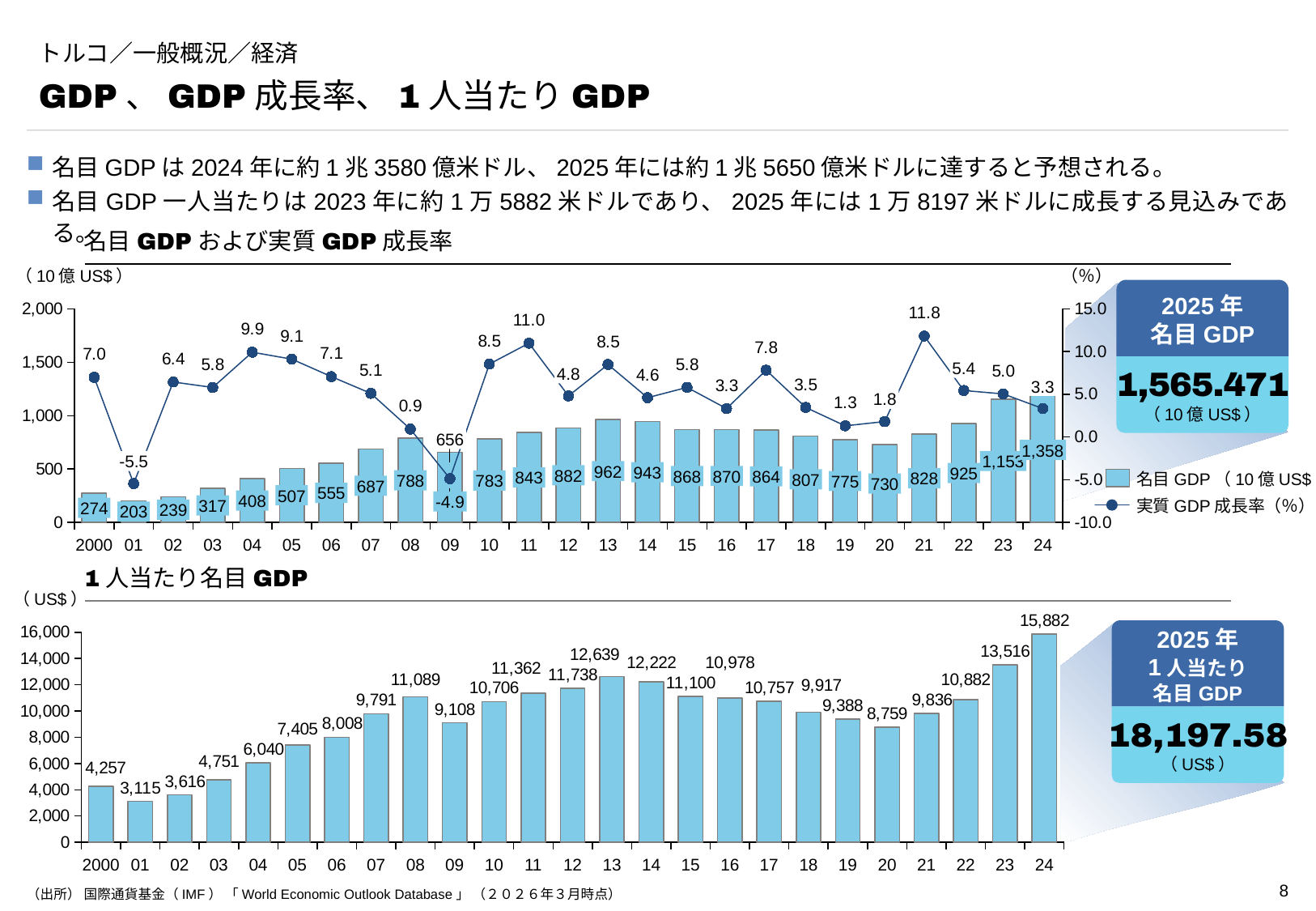

# トルコ／一般概況／経済
GDP、GDP成長率、1人当たりGDP
名目GDPは2024年に約1兆3580億米ドル、2025年には約1兆5650億米ドルに達すると予想される。
名目GDP一人当たりは2023年に約1万5882米ドルであり、2025年には1万8197米ドルに成長する見込みである。
名目GDPおよび実質GDP成長率
（10億US$）
（％）

### Chart

| Category |  |  |
|---|---|---|
2025年
名目GDP

1,565.471
（10億US$）
5.4
4.8
3.3
1.8
656
1,358
-5.5
1,153
962
943
925
882
870
868
864
843
828
名目GDP（10億US$）
807

788
783
775
730
687
555
507
408
-4.9
317
実質GDP成長率（％）
274
239

203
2000
01
02
03
04
05
06
07
08
09
10
11
12
13
14
15
16
17
18
19
20
21
22
23
24
1人当たり名目GDP
（US$）

### Chart

| Category |  |
|---|---|
2025年
1人当たり
名目GDP

18,197.58
（US$）
2000
01
02
03
04
05
06
07
08
09
10
11
12
13
14
15
16
17
18
19
20
21
22
23
24
（出所） 国際通貨基金（IMF） 「World Economic Outlook Database」 （２０２６年３月時点）